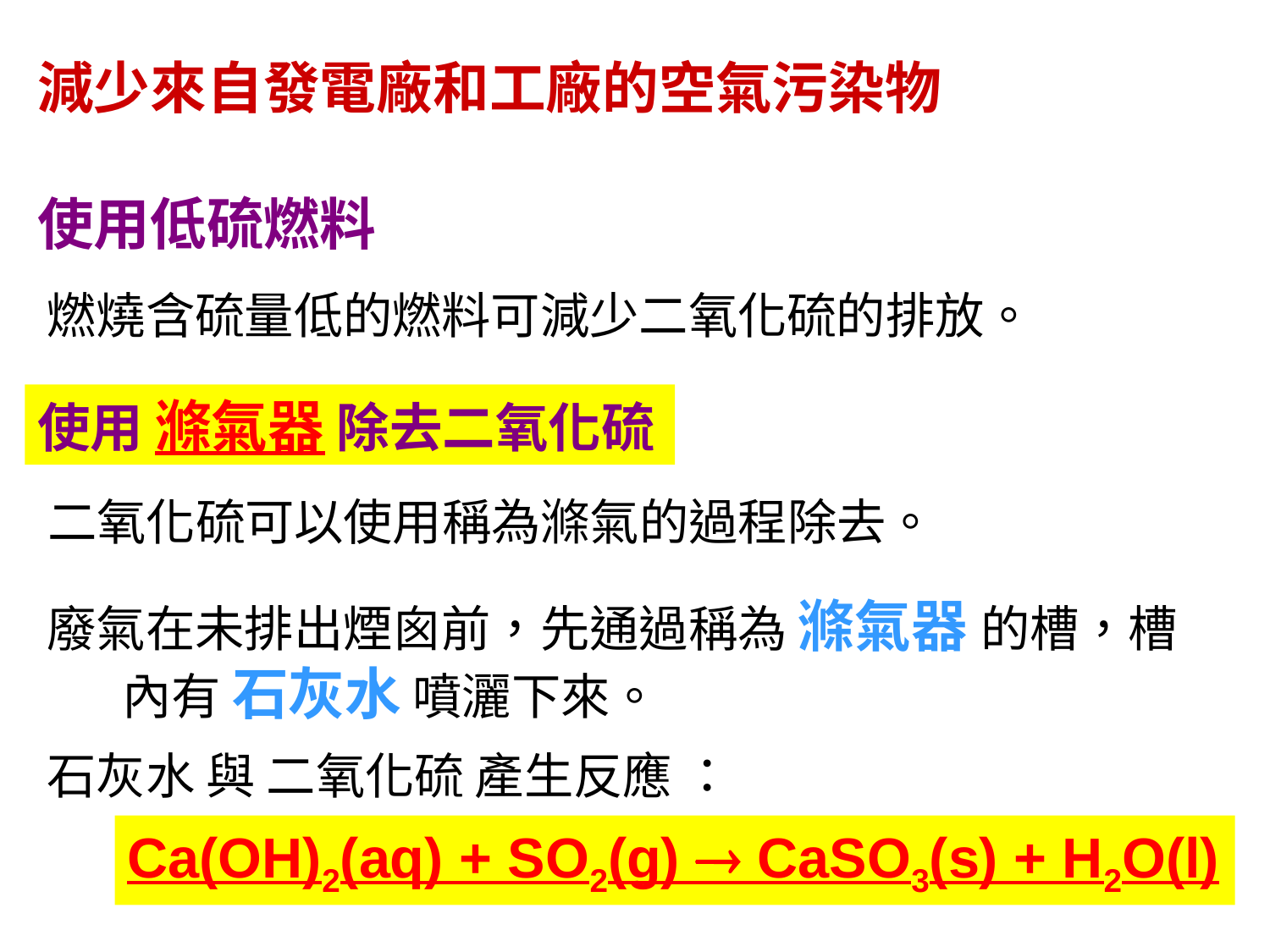

減少來自發電廠和工廠的空氣污染物
使用低硫燃料
燃燒含硫量低的燃料可減少二氧化硫的排放。
使用 滌氣器 除去二氧化硫
二氧化硫可以使用稱為滌氣的過程除去。
廢氣在未排出煙囪前，先通過稱為 滌氣器 的槽，槽內有 石灰水 噴灑下來。
石灰水 與 二氧化硫 產生反應 ：
Ca(OH)2(aq) + SO2(g) → CaSO3(s) + H2O(l)